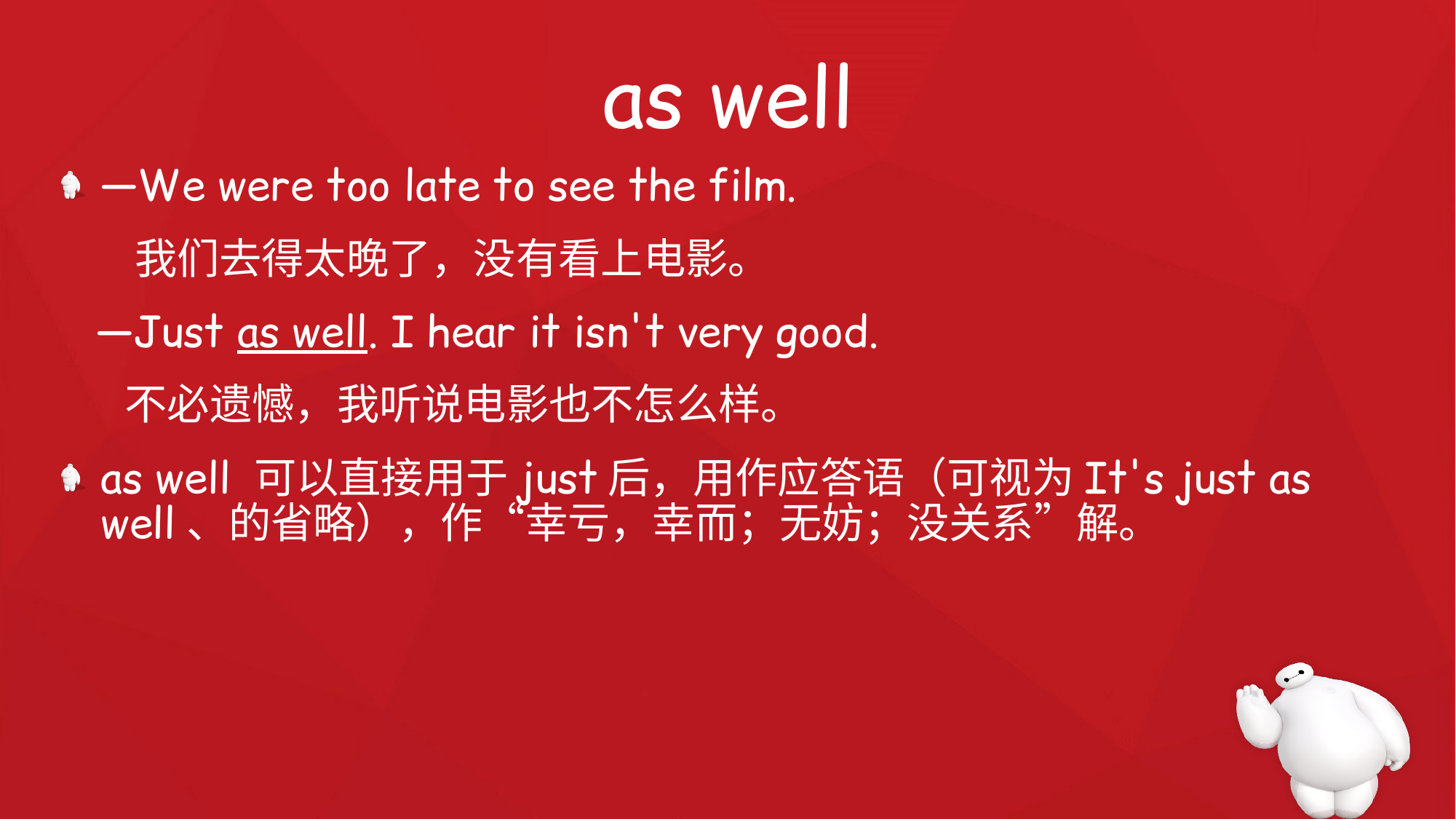

# as well
—We were too late to see the film.
       我们去得太晚了，没有看上电影。
   —Just as well. I hear it isn't very good.
      不必遗憾，我听说电影也不怎么样。
as well 可以直接用于just后，用作应答语（可视为It's just as well、的省略），作“幸亏，幸而；无妨；没关系”解。